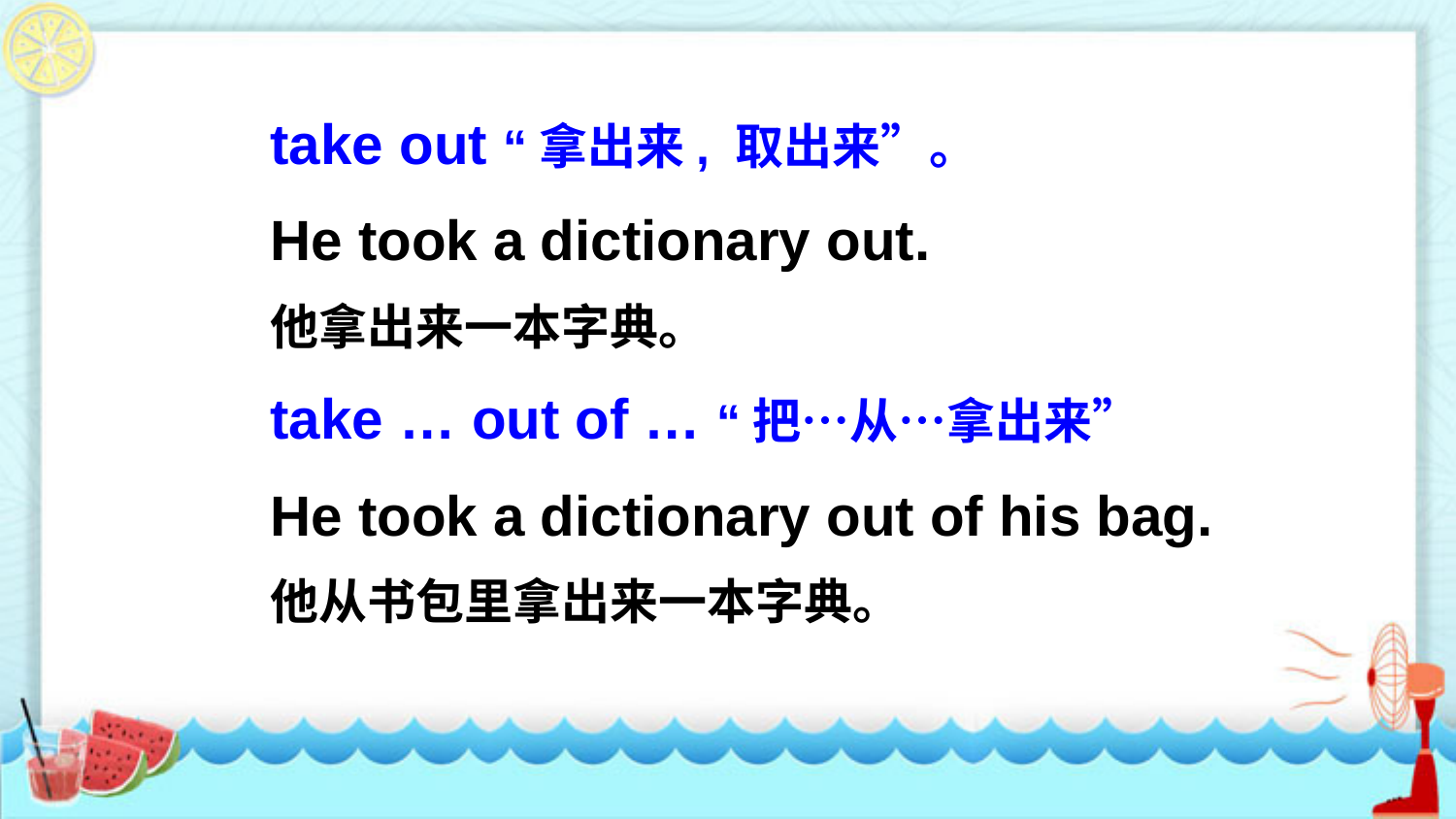

take out “拿出来, 取出来”。
He took a dictionary out.
他拿出来一本字典。
take … out of … “把…从…拿出来”
He took a dictionary out of his bag.
他从书包里拿出来一本字典。